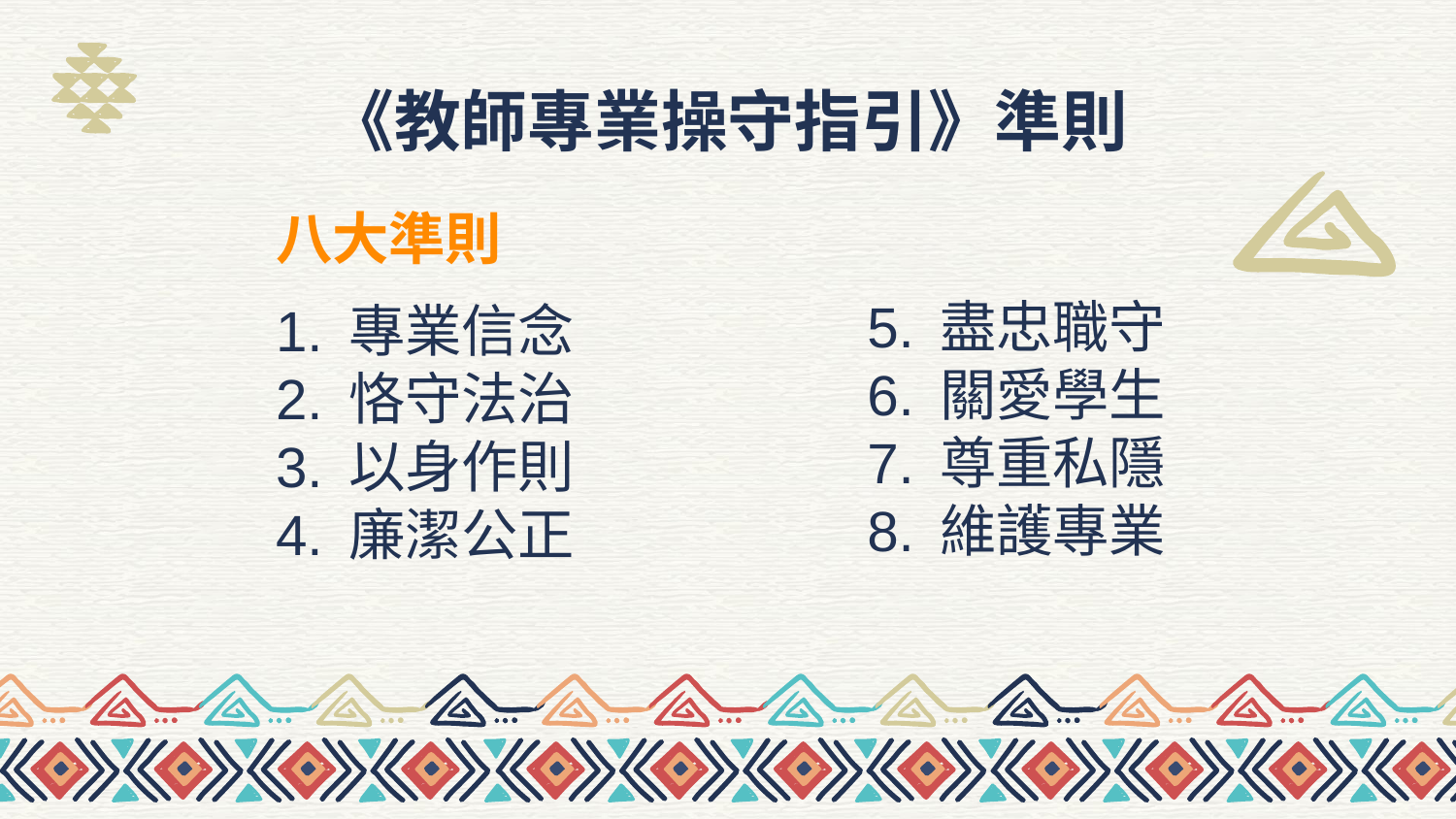

# 《教師專業操守指引》準則

八大準則
專業信念
恪守法治
以身作則
廉潔公正
盡忠職守
關愛學生
尊重私隱
維護專業